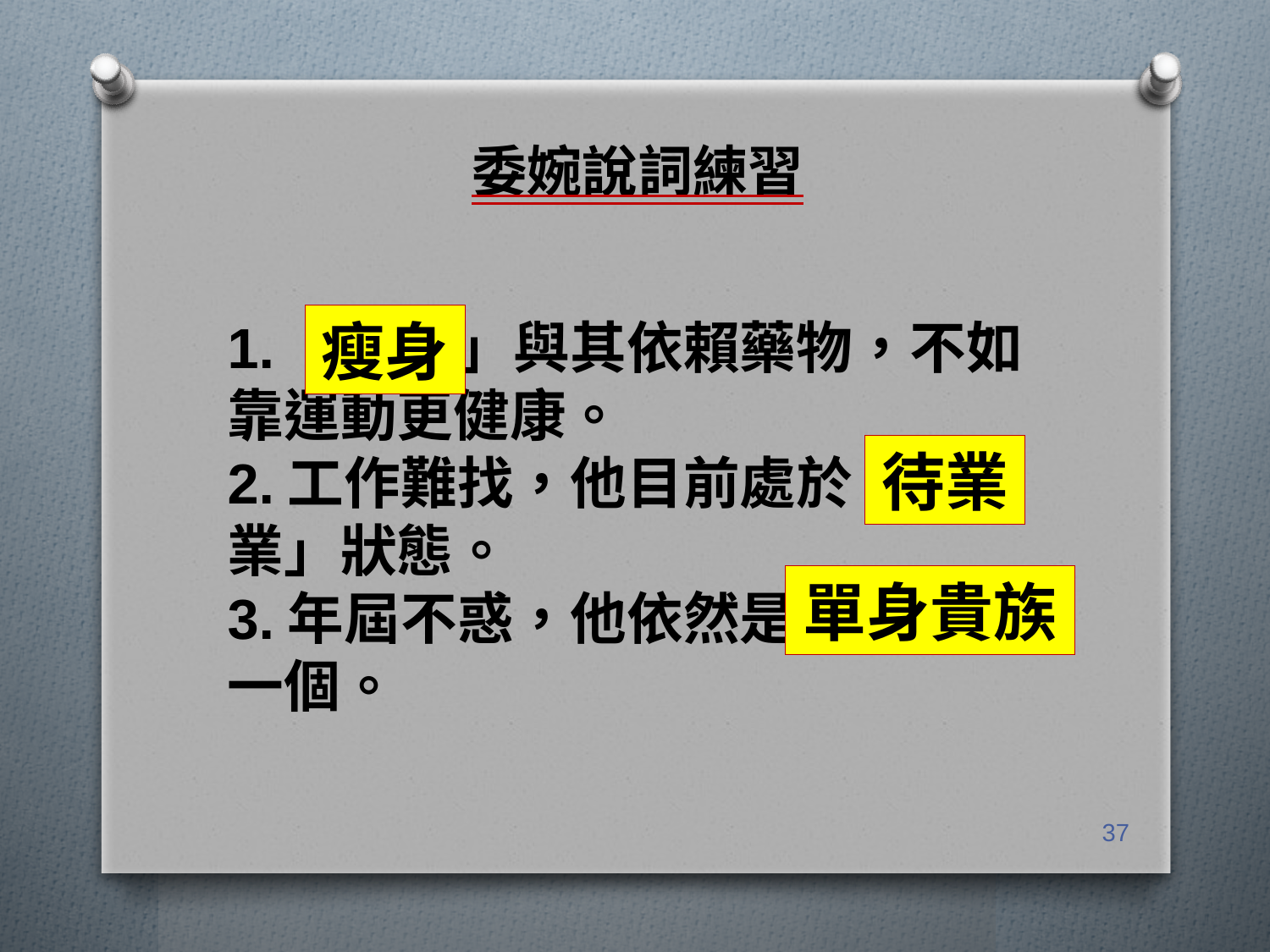

委婉說詞練習
瘦身
1.「減肥」與其依賴藥物，不如靠運動更健康。
2.工作難找，他目前處於「失業」狀態。
3.年屆不惑，他依然是「光棍」一個。
待業
單身貴族
37